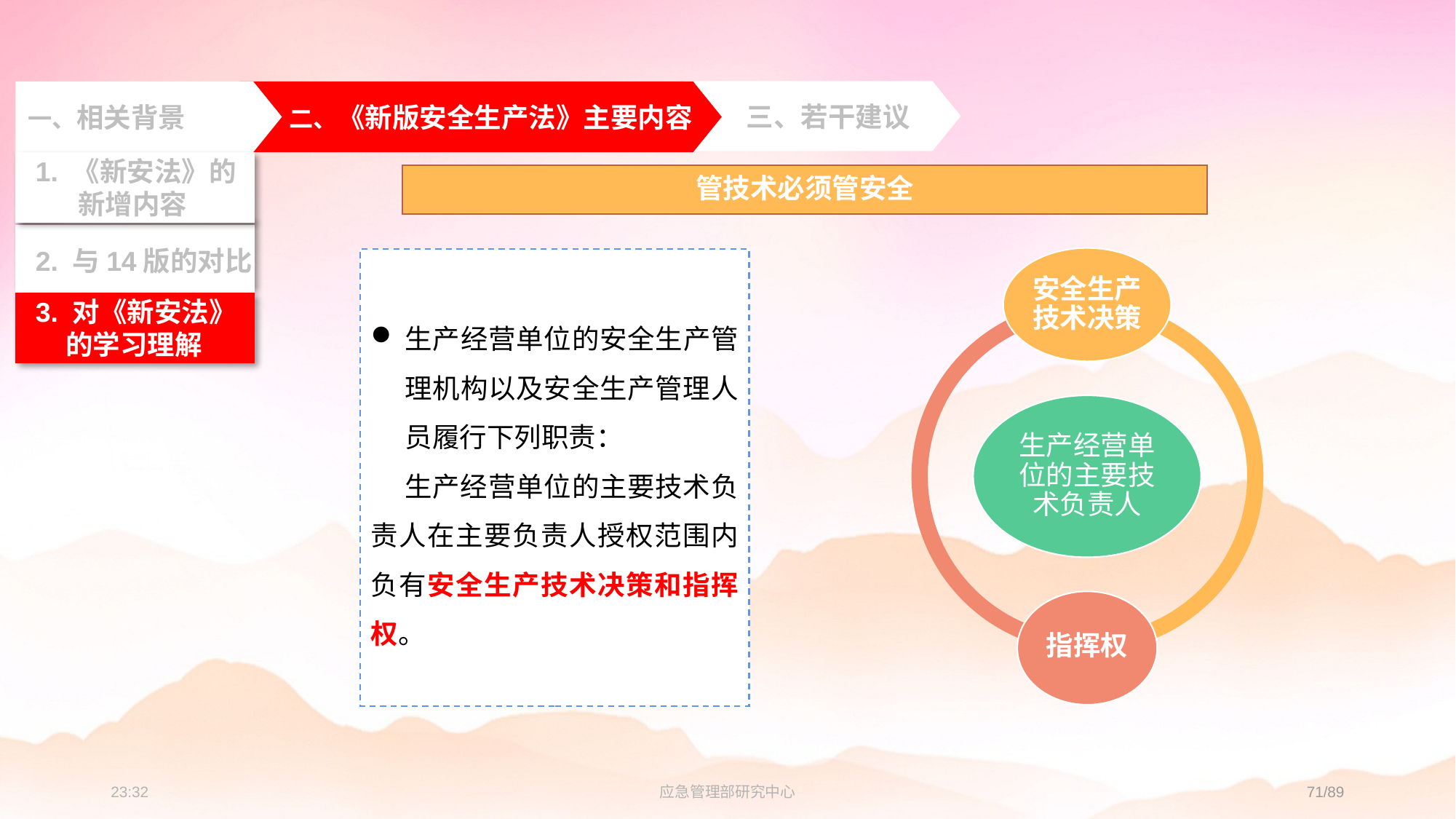

三、若干建议
一、相关背景
     二、《新版安全生产法》主要内容
 2. 与14版的对比
 3. 对《新安法》
     的学习理解
 1. 《新安法》的
       新增内容
管技术必须管安全
生产经营单位的主要技术负责人
安全生产技术决策

指挥权

生产经营单位的安全生产管理机构以及安全生产管理人员履行下列职责：
    生产经营单位的主要技术负责人在主要负责人授权范围内负有安全生产技术决策和指挥权。
23:32
应急管理部研究中心
71/89